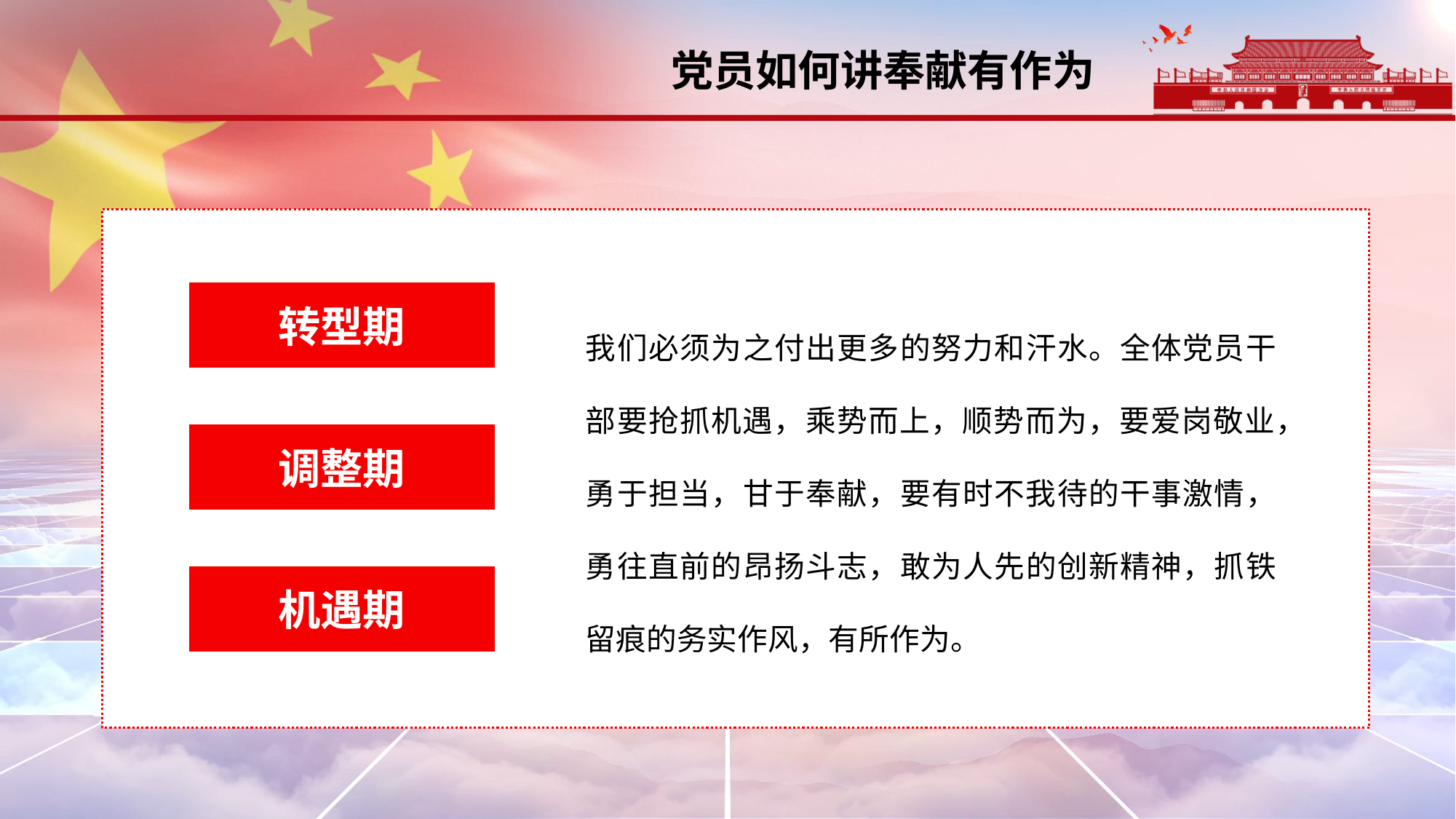

转型期
我们必须为之付出更多的努力和汗水。全体党员干部要抢抓机遇，乘势而上，顺势而为，要爱岗敬业，勇于担当，甘于奉献，要有时不我待的干事激情，勇往直前的昂扬斗志，敢为人先的创新精神，抓铁留痕的务实作风，有所作为。
调整期
机遇期